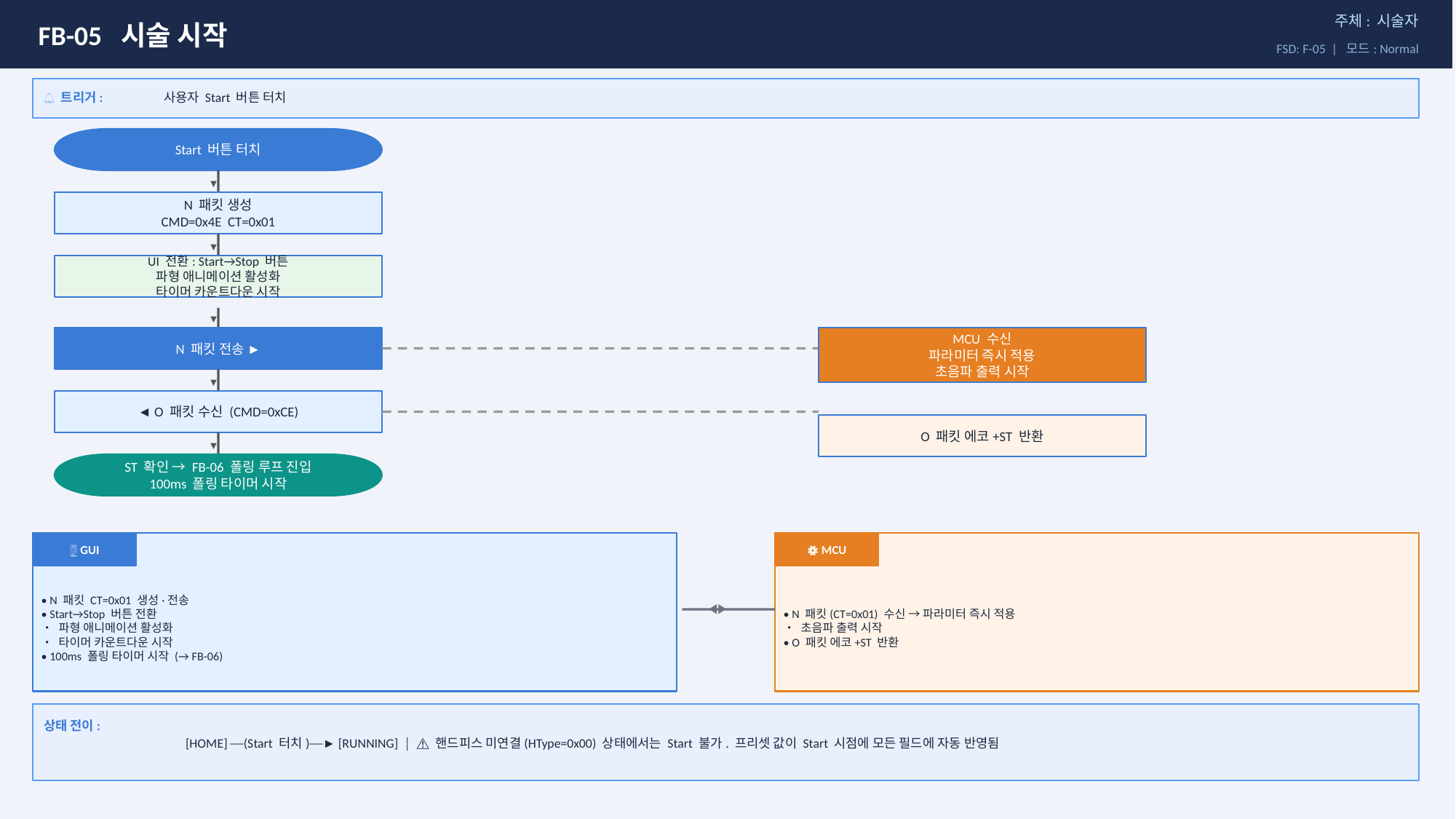

FB-05  시술 시작
주체: 시술자
FSD: F-05  |  모드: Normal

🔔 트리거:
사용자 Start 버튼 터치

Start 버튼 터치

▼

N 패킷 생성
CMD=0x4E  CT=0x01

▼

UI 전환: Start→Stop 버튼
파형 애니메이션 활성화
타이머 카운트다운 시작

▼

N 패킷 전송 ►

MCU 수신
파라미터 즉시 적용
초음파 출력 시작

▼

◄ O 패킷 수신 (CMD=0xCE)

O 패킷 에코+ST 반환

▼

ST 확인 → FB-06 폴링 루프 진입
100ms 폴링 타이머 시작

🖥 GUI

⚙ MCU
• N 패킷 CT=0x01 생성·전송
• Start→Stop 버튼 전환
• 파형 애니메이션 활성화
• 타이머 카운트다운 시작
• 100ms 폴링 타이머 시작 (→ FB-06)
• N 패킷(CT=0x01) 수신 → 파라미터 즉시 적용
• 초음파 출력 시작
• O 패킷 에코+ST 반환
◀▶

상태 전이:
[HOME] ──(Start 터치)──► [RUNNING]  │  ⚠ 핸드피스 미연결(HType=0x00) 상태에서는 Start 불가. 프리셋 값이 Start 시점에 모든 필드에 자동 반영됨